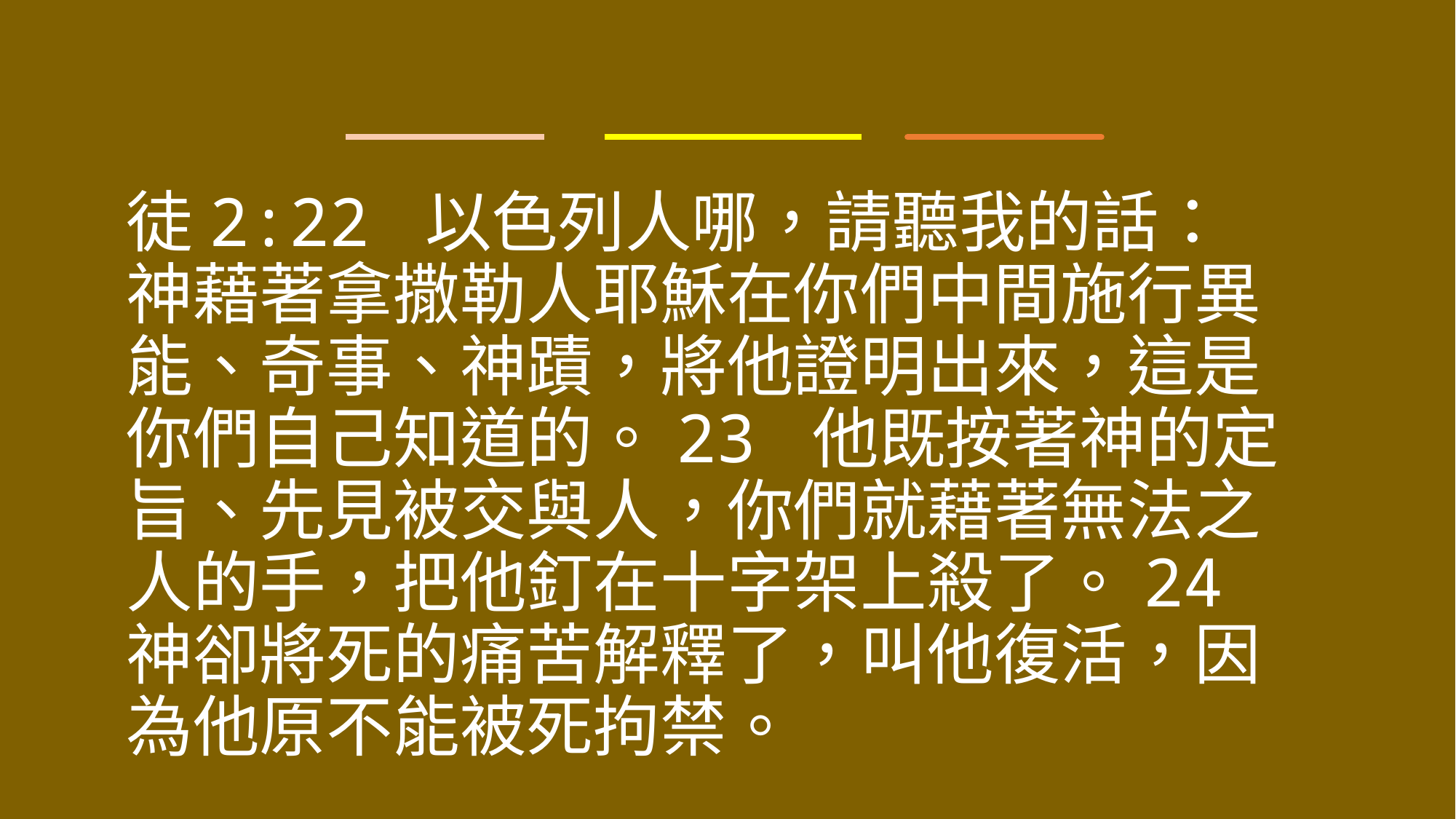

徒2:22 以色列人哪，請聽我的話：神藉著拿撒勒人耶穌在你們中間施行異能、奇事、神蹟，將他證明出來，這是你們自己知道的。23 他既按著神的定旨、先見被交與人，你們就藉著無法之人的手，把他釘在十字架上殺了。24 神卻將死的痛苦解釋了，叫他復活，因為他原不能被死拘禁。